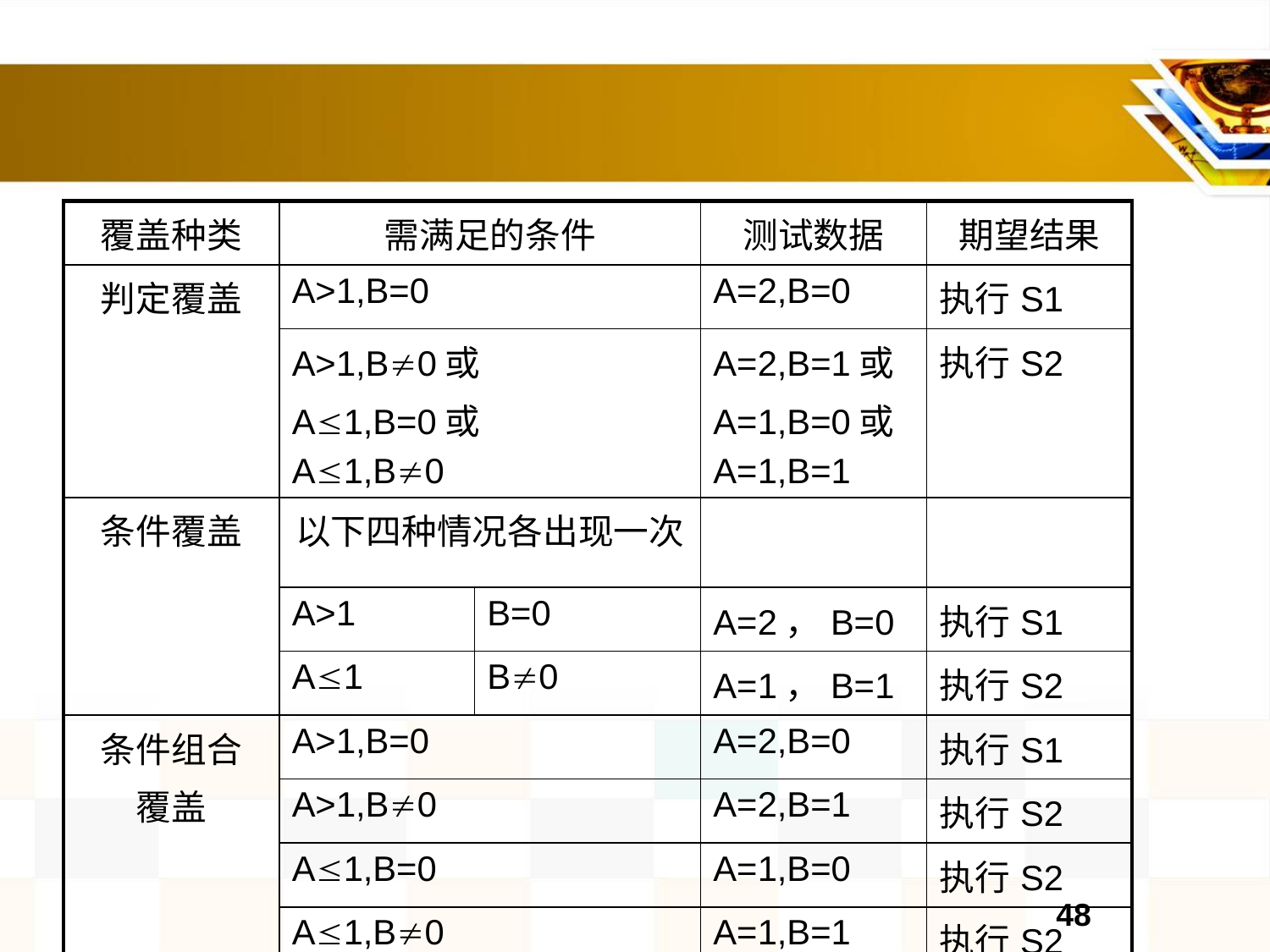

#
| 覆盖种类 | 需满足的条件 |  | 测试数据 | 期望结果 |
| --- | --- | --- | --- | --- |
| 判定覆盖 | A>1,B=0 |  | A=2,B=0 | 执行S1 |
|  | A>1,B≠0或 A≤1,B=0或 A≤1,B≠0 |  | A=2,B=1或 A=1,B=0或 A=1,B=1 | 执行S2 |
| 条件覆盖 | 以下四种情况各出现一次 |  |  |  |
|  | A>1 | B=0 | A=2，B=0 | 执行S1 |
|  | A≤1 | B≠0 | A=1，B=1 | 执行S2 |
| 条件组合 覆盖 | A>1,B=0 |  | A=2,B=0 | 执行S1 |
|  | A>1,B≠0 |  | A=2,B=1 | 执行S2 |
|  | A≤1,B=0 |  | A=1,B=0 | 执行S2 |
|  | A≤1,B≠0 |  | A=1,B=1 | 执行S2 |